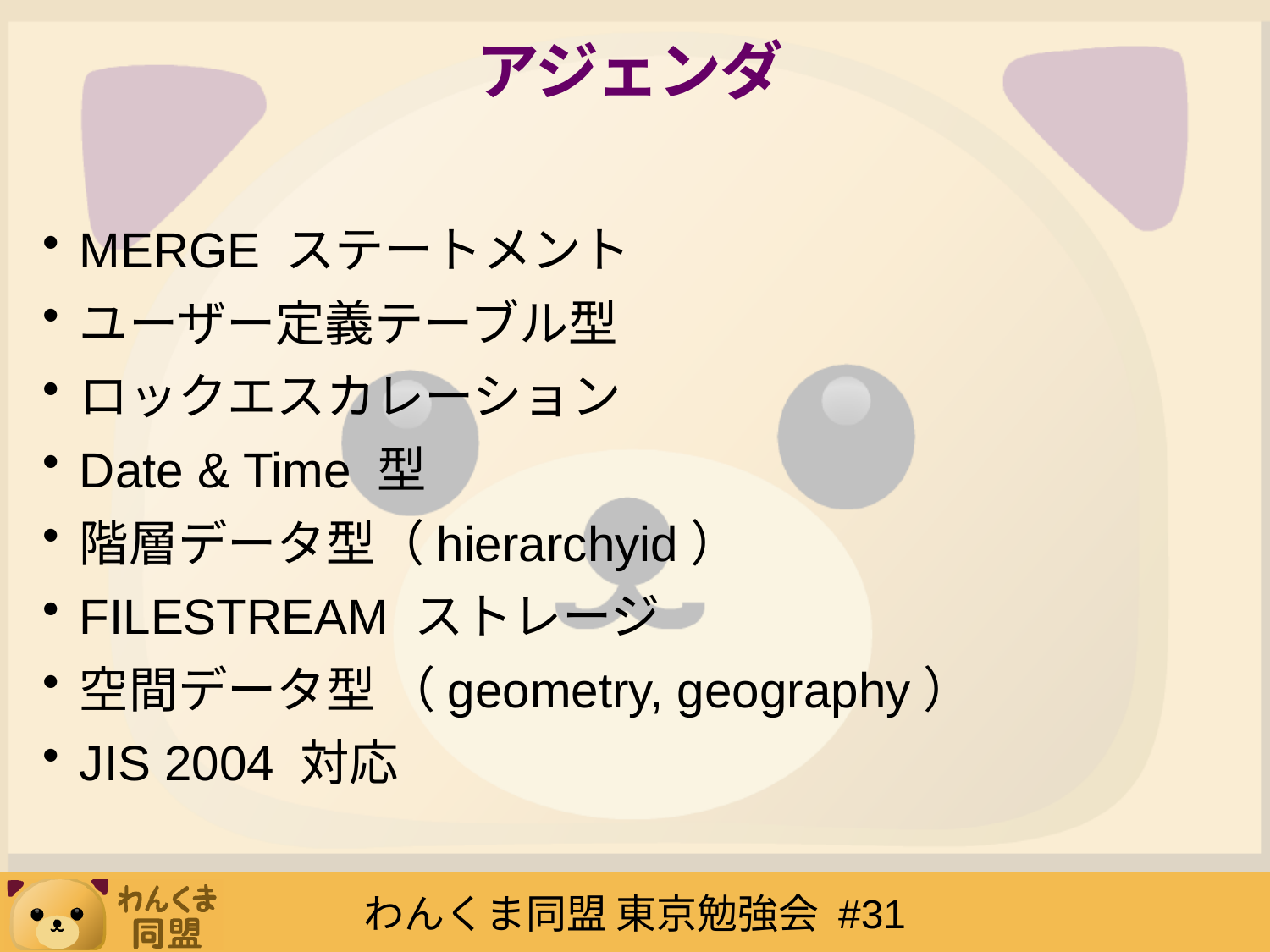

# アジェンダ

MERGE ステートメント
ユーザー定義テーブル型
ロックエスカレーション
Date & Time 型
階層データ型（hierarchyid）
FILESTREAM ストレージ
空間データ型 （geometry, geography）
JIS 2004 対応